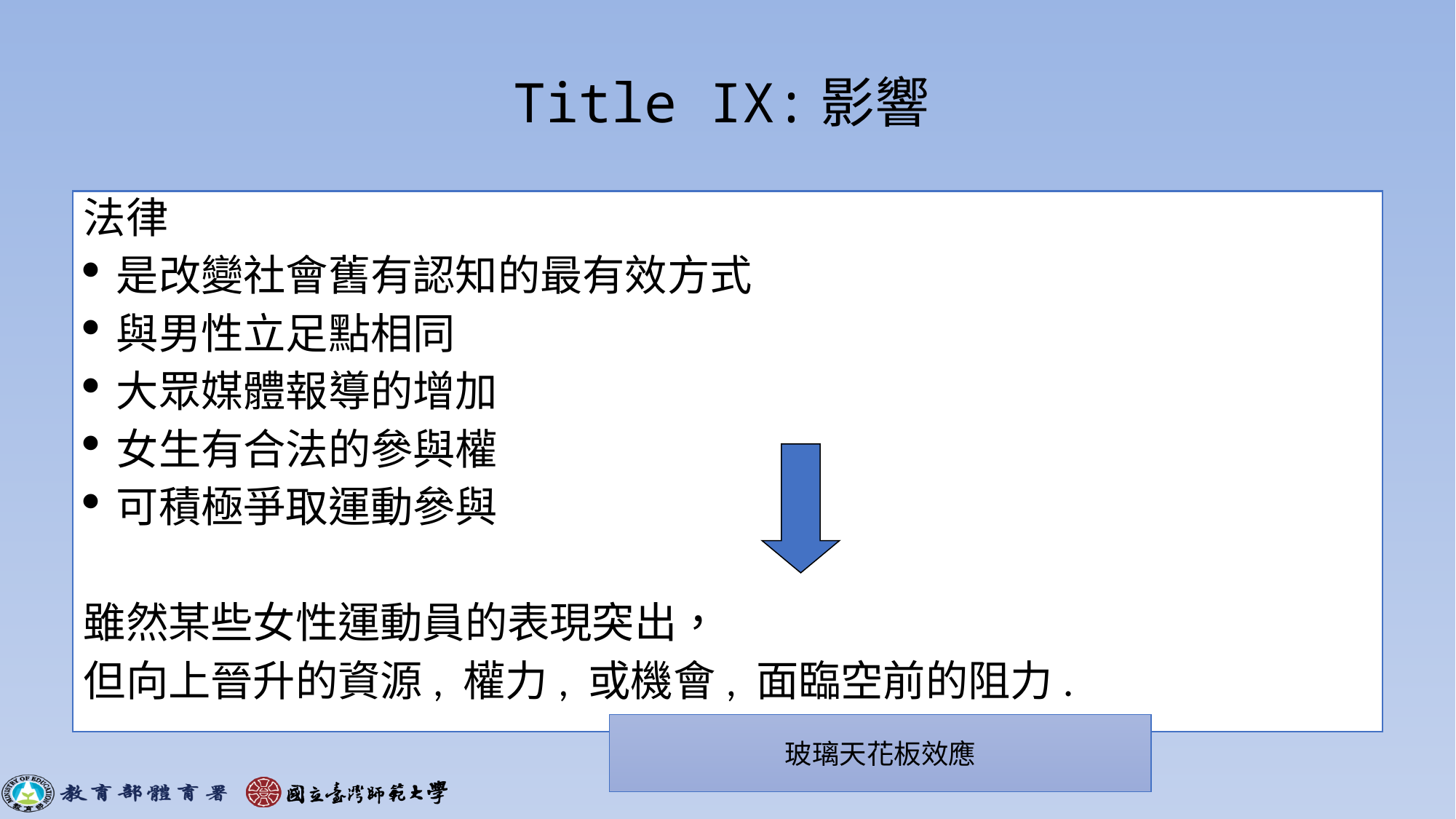

# Title IX:影響
法律
是改變社會舊有認知的最有效方式
與男性立足點相同
大眾媒體報導的增加
女生有合法的參與權
可積極爭取運動參與

雖然某些女性運動員的表現突出，
但向上晉升的資源, 權力, 或機會, 面臨空前的阻力.

玻璃天花板效應